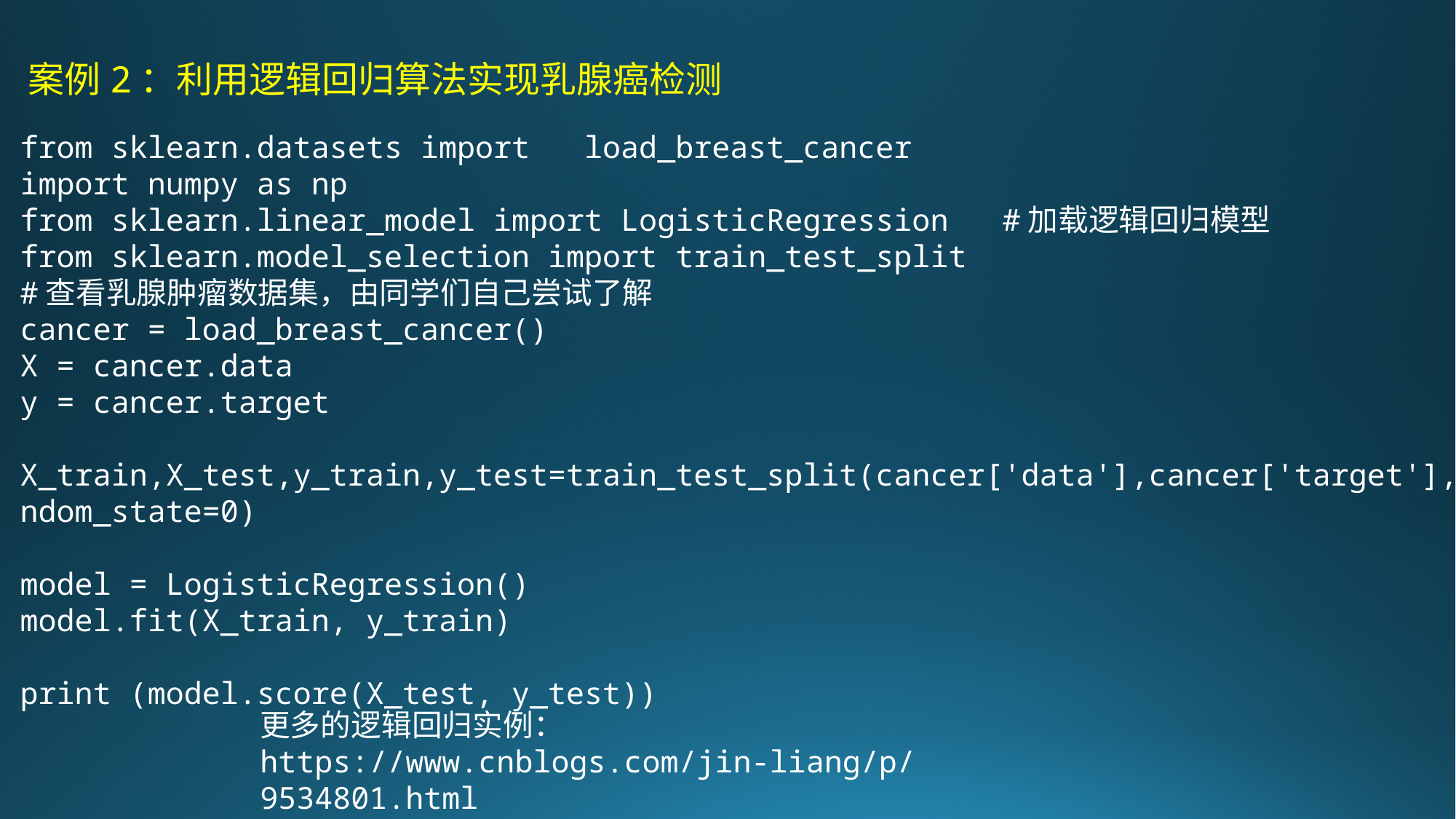

案例2：利用逻辑回归算法实现乳腺癌检测
from sklearn.datasets import   load_breast_cancer
import numpy as np
from sklearn.linear_model import LogisticRegression	#加载逻辑回归模型
from sklearn.model_selection import train_test_split
#查看乳腺肿瘤数据集，由同学们自己尝试了解
cancer = load_breast_cancer()
X = cancer.data
y = cancer.target

X_train,X_test,y_train,y_test=train_test_split(cancer['data'],cancer['target'],random_state=0)

model = LogisticRegression()
model.fit(X_train, y_train)

print (model.score(X_test, y_test))
更多的逻辑回归实例：
https://www.cnblogs.com/jin-liang/p/9534801.html